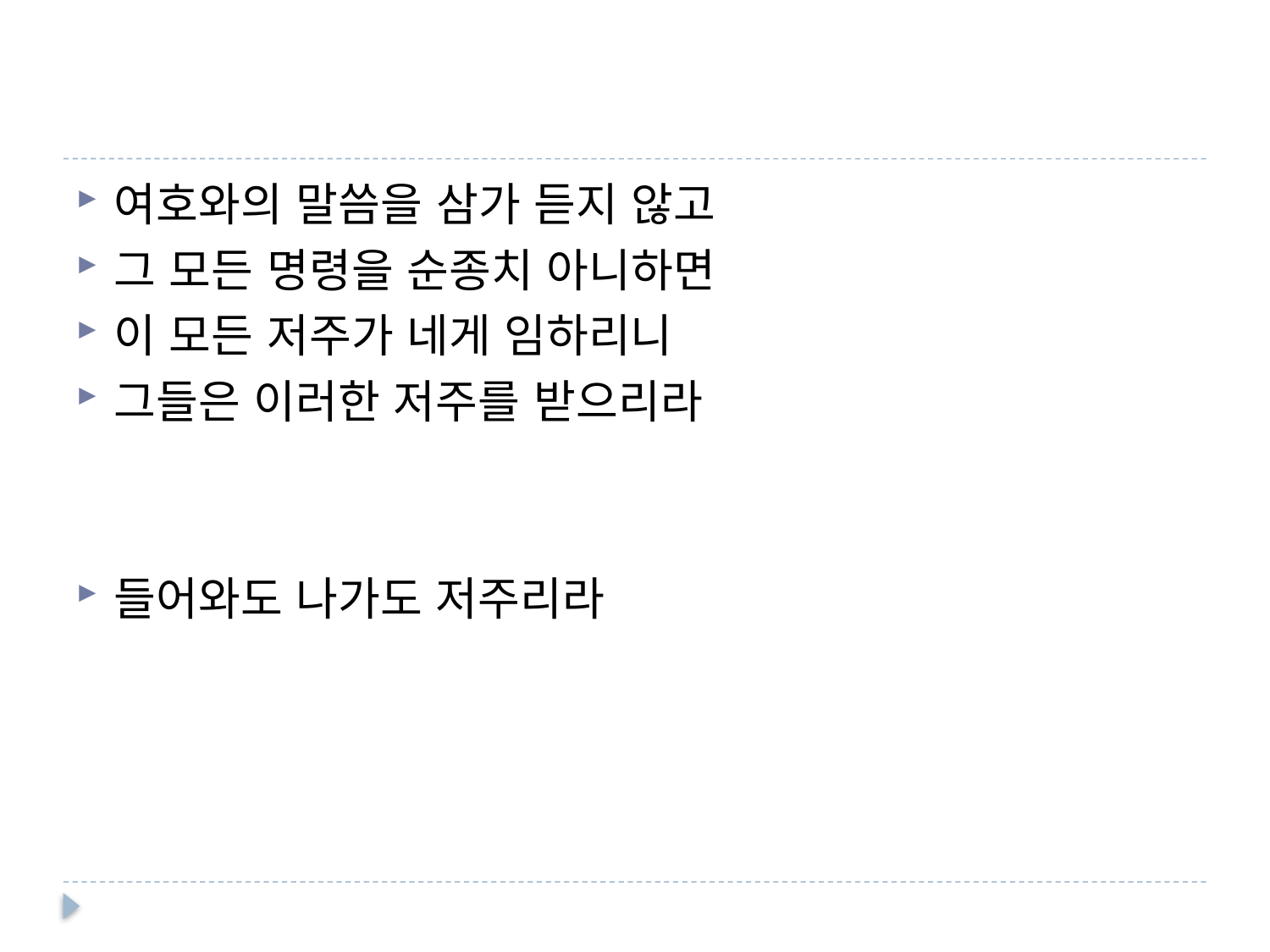

#
여호와의 말씀을 삼가 듣지 않고
그 모든 명령을 순종치 아니하면
이 모든 저주가 네게 임하리니
그들은 이러한 저주를 받으리라

들어와도 나가도 저주리라